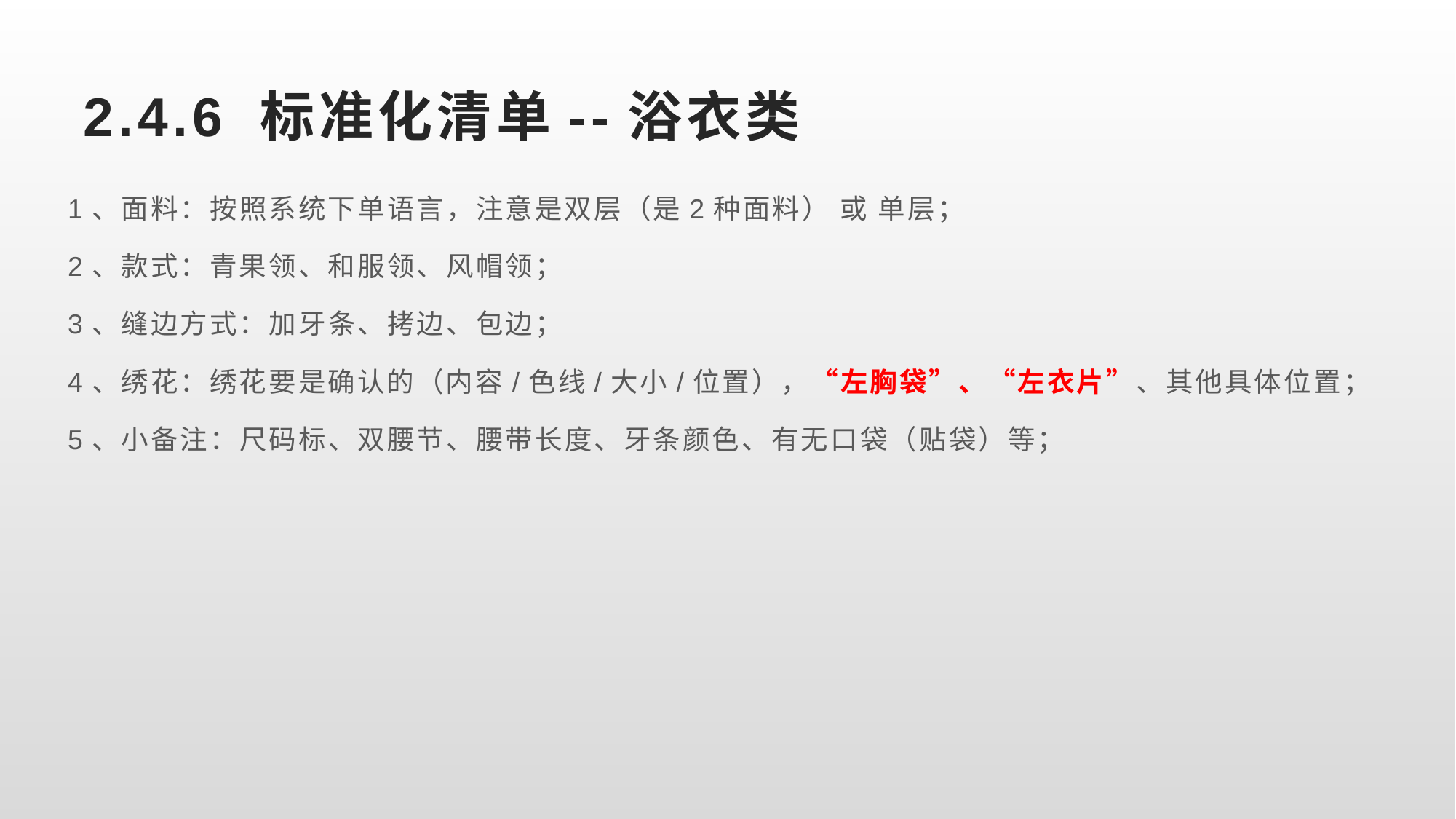

# 2.4.6 标准化清单--浴衣类
1、面料：按照系统下单语言，注意是双层（是2种面料） 或 单层；
2、款式：青果领、和服领、风帽领；
3、缝边方式：加牙条、拷边、包边；
4、绣花：绣花要是确认的（内容/色线/大小/位置），“左胸袋”、“左衣片”、其他具体位置；
5、小备注：尺码标、双腰节、腰带长度、牙条颜色、有无口袋（贴袋）等；
28